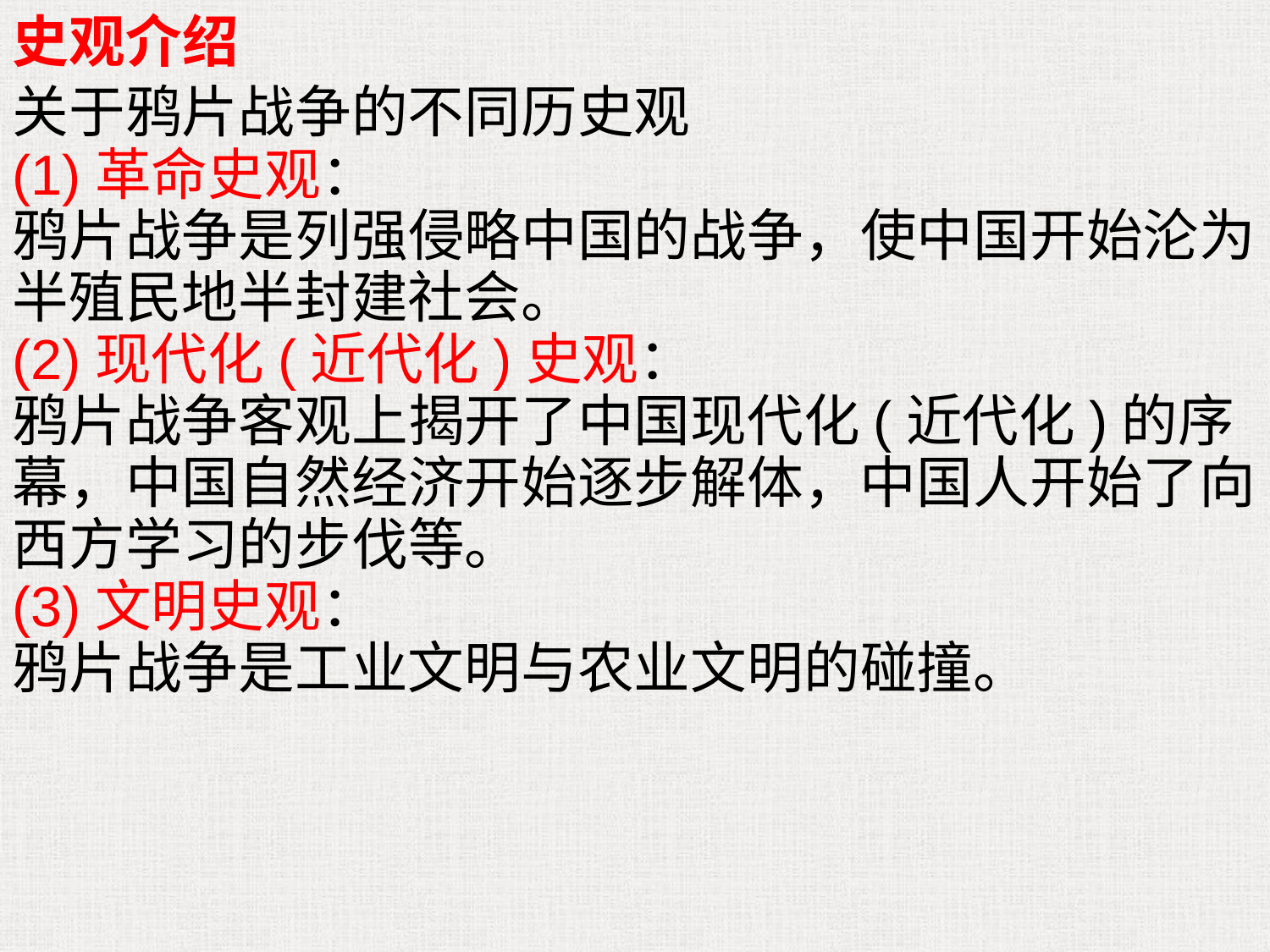

史观介绍
关于鸦片战争的不同历史观
(1)革命史观：
鸦片战争是列强侵略中国的战争，使中国开始沦为半殖民地半封建社会。
(2)现代化(近代化)史观：
鸦片战争客观上揭开了中国现代化(近代化)的序幕，中国自然经济开始逐步解体，中国人开始了向西方学习的步伐等。
(3)文明史观：
鸦片战争是工业文明与农业文明的碰撞。